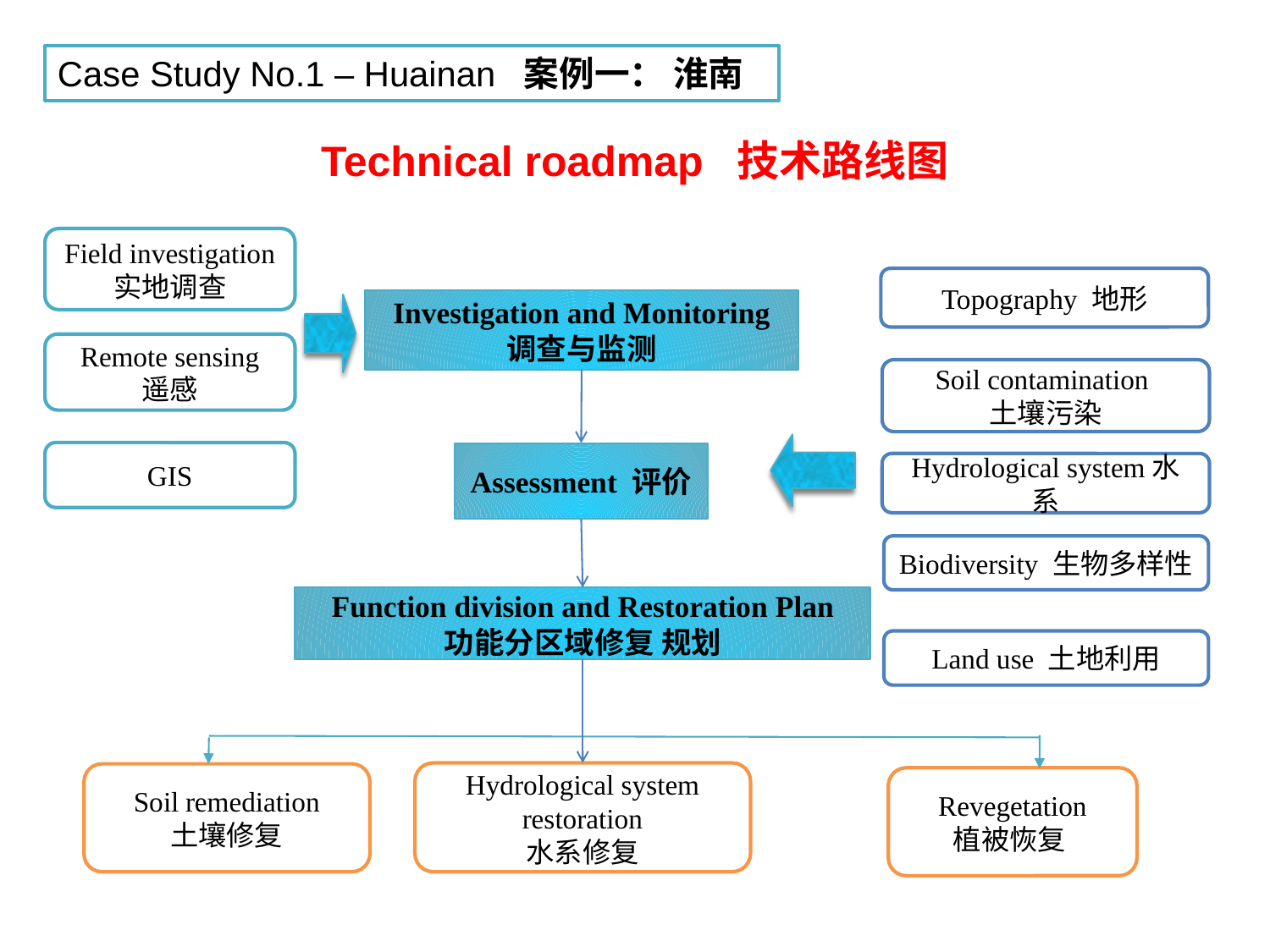

Case Study No.1 – Huainan  案例一： 淮南
Technical roadmap  技术路线图
Field investigation
实地调查
Topography 地形
Investigation and Monitoring
调查与监测

Remote sensing
遥感
Soil contamination
土壤污染

GIS
Assessment 评价
Hydrological system水系
Biodiversity 生物多样性
Function division and Restoration Plan
功能分区域修复 规划
Land use 土地利用

Hydrological system restoration
水系修复
Soil remediation
土壤修复
Revegetation
植被恢复